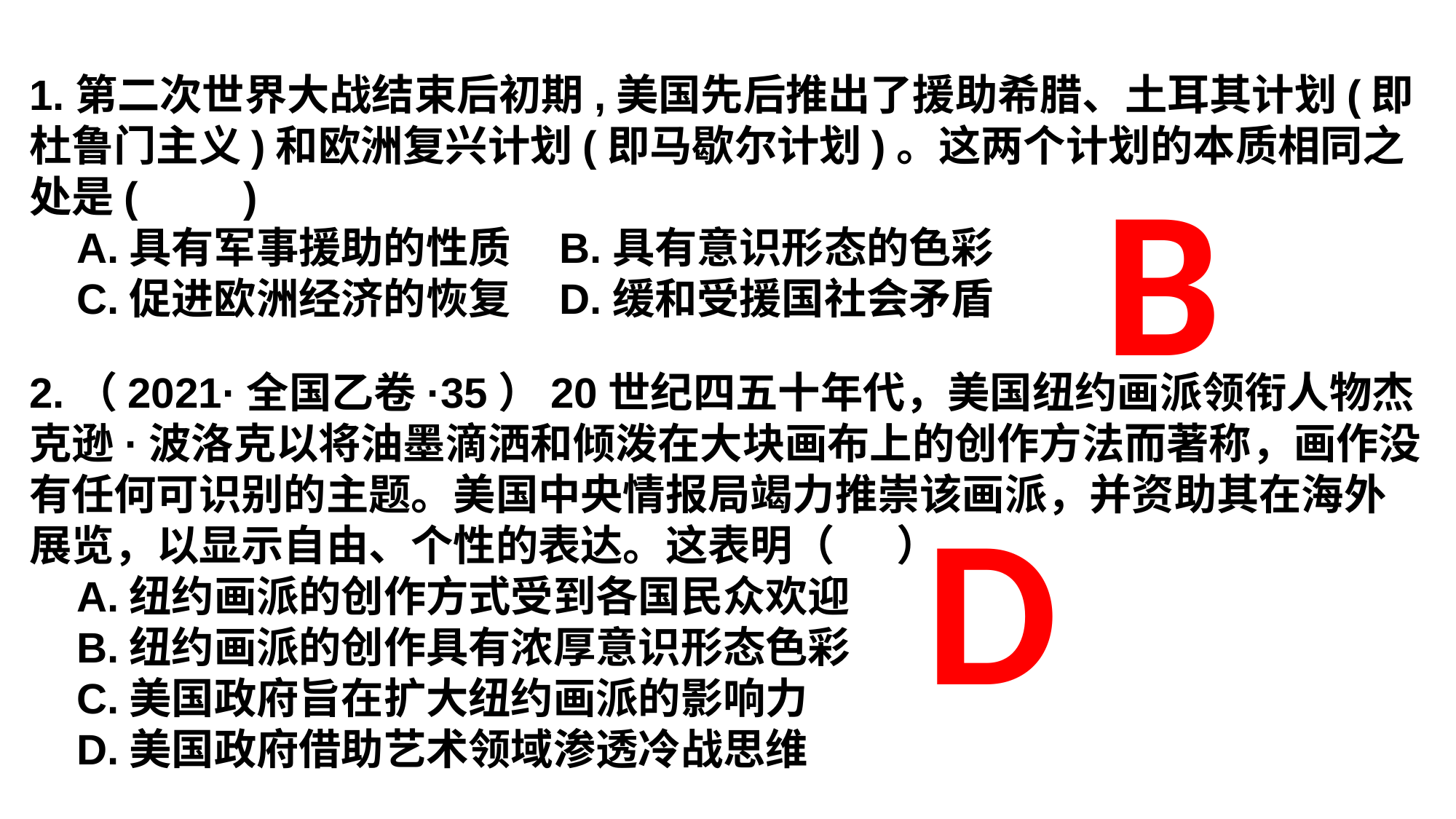

1.第二次世界大战结束后初期,美国先后推出了援助希腊、土耳其计划(即杜鲁门主义)和欧洲复兴计划(即马歇尔计划)。这两个计划的本质相同之处是(　　)
    A.具有军事援助的性质    B.具有意识形态的色彩
    C.促进欧洲经济的恢复    D.缓和受援国社会矛盾
B
2.（2021·全国乙卷·35）20世纪四五十年代，美国纽约画派领衔人物杰克逊·波洛克以将油墨滴洒和倾泼在大块画布上的创作方法而著称，画作没有任何可识别的主题。美国中央情报局竭力推崇该画派，并资助其在海外展览，以显示自由、个性的表达。这表明（　  ）
    A.纽约画派的创作方式受到各国民众欢迎
    B.纽约画派的创作具有浓厚意识形态色彩
    C.美国政府旨在扩大纽约画派的影响力
    D.美国政府借助艺术领域渗透冷战思维
D